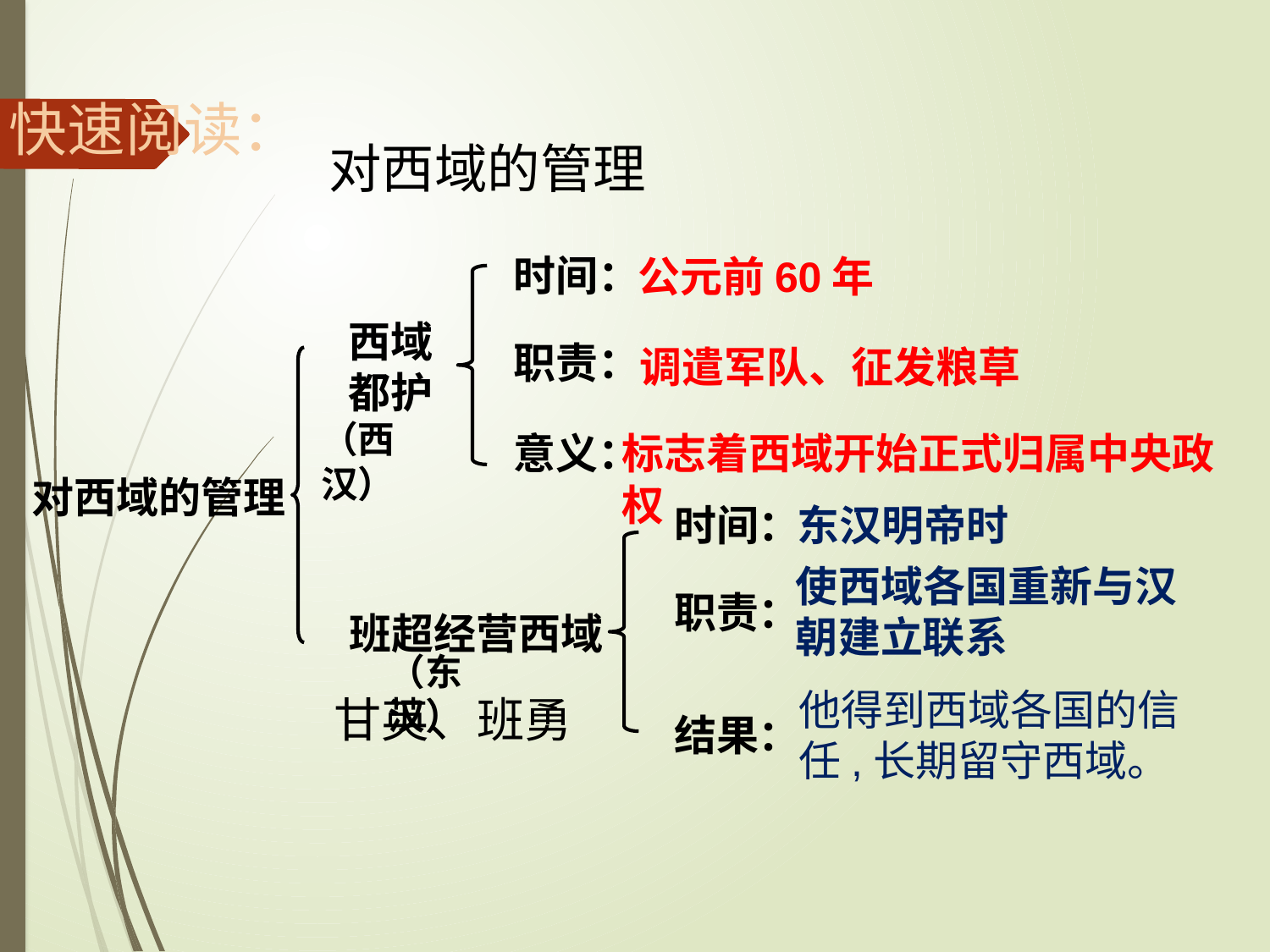

快速阅读：
对西域的管理
时间：
公元前60年

西域都护
职责：
调遣军队、征发粮草

（西汉）
意义：
标志着西域开始正式归属中央政权
对西域的管理
时间：
东汉明帝时

使西域各国重新与汉朝建立联系
职责：
班超经营西域
（东汉）
他得到西域各国的信任,长期留守西域。
甘英、班勇
结果：